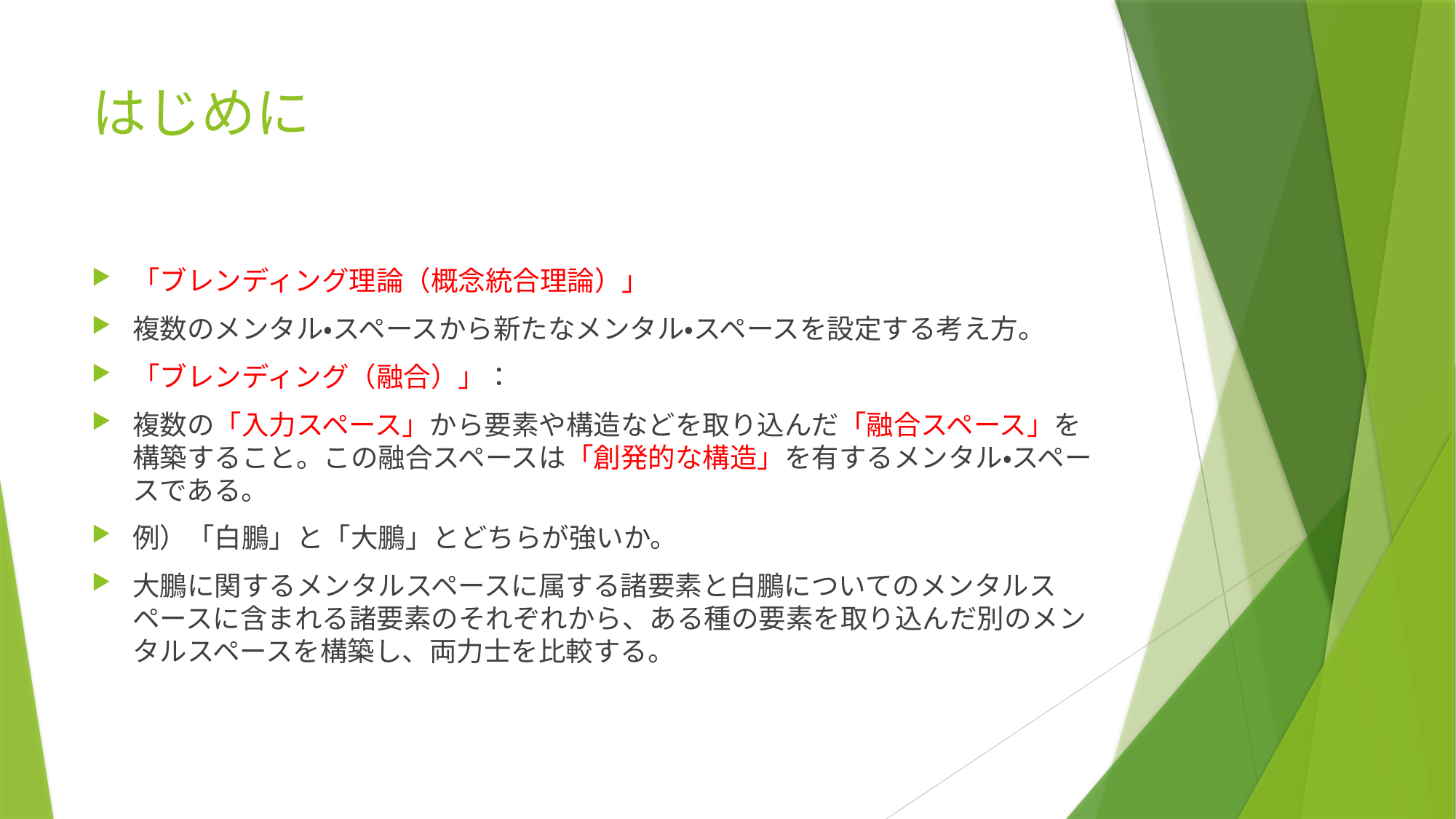

# はじめに
「ブレンディング理論（概念統合理論）」
複数のメンタル・スペースから新たなメンタル・スペースを設定する考え方。
「ブレンディング（融合）」：
複数の「入力スペース」から要素や構造などを取り込んだ「融合スペース」を構築すること。この融合スペースは「創発的な構造」を有するメンタル・スペースである。
例）「白鵬」と「大鵬」とどちらが強いか。
大鵬に関するメンタルスペースに属する諸要素と白鵬についてのメンタルスペースに含まれる諸要素のそれぞれから、ある種の要素を取り込んだ別のメンタルスペースを構築し、両力士を比較する。